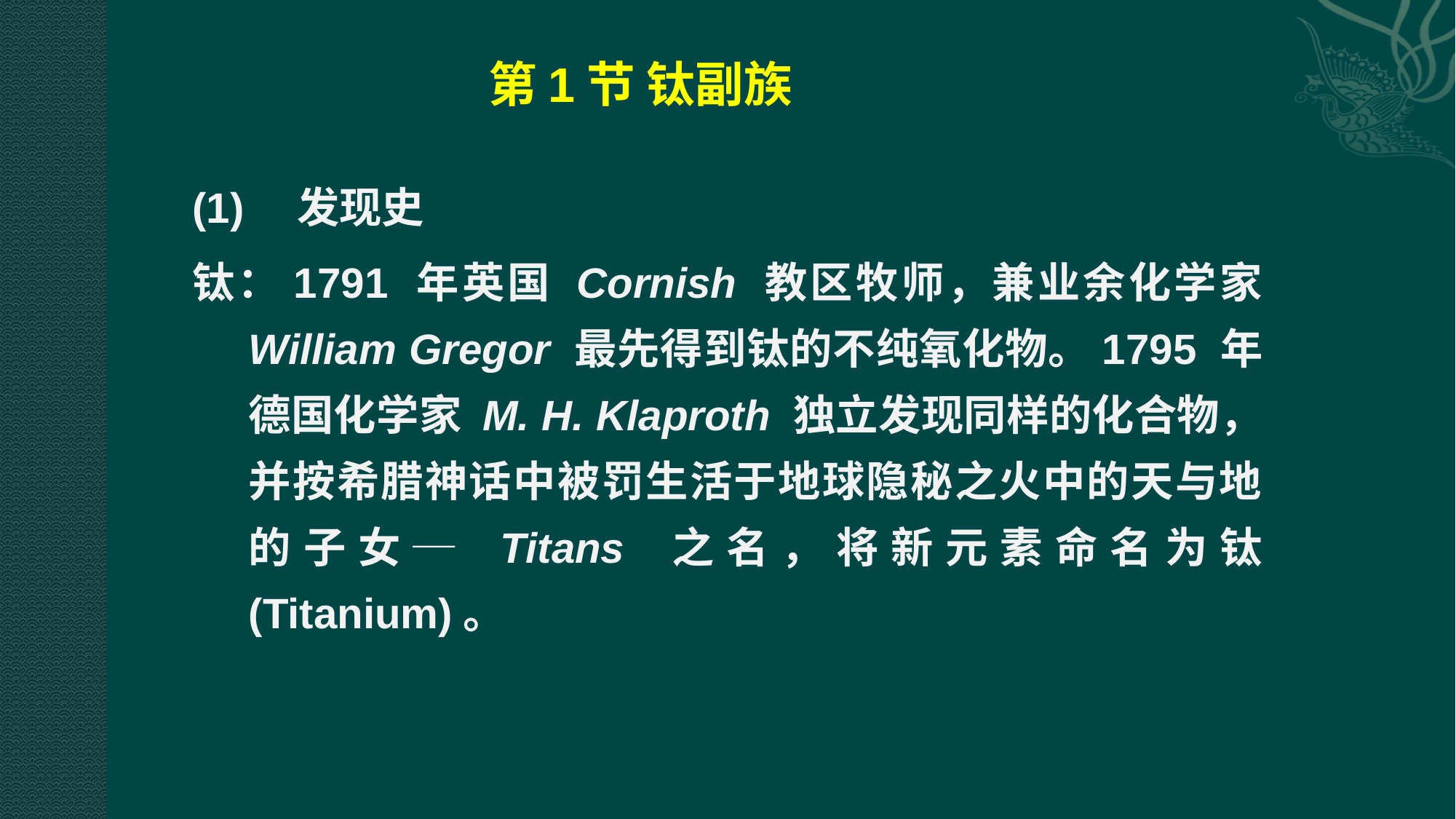

第1节 钛副族
(1)　发现史
钛：1791 年英国 Cornish 教区牧师，兼业余化学家 William Gregor 最先得到钛的不纯氧化物。1795 年德国化学家 M. H. Klaproth 独立发现同样的化合物，并按希腊神话中被罚生活于地球隐秘之火中的天与地的子女─ Titans 之名，将新元素命名为钛 (Titanium)。